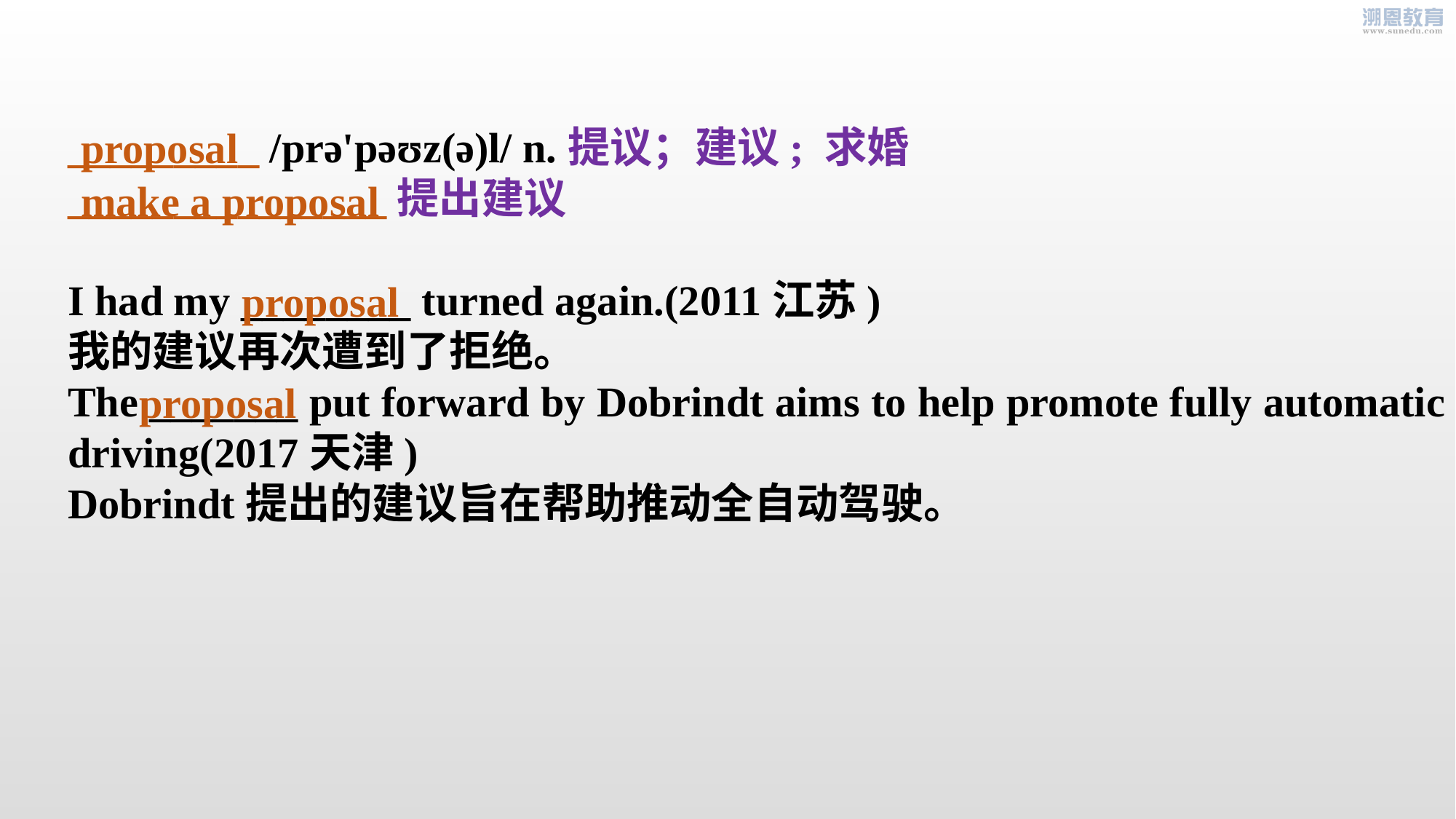

_________ /prə'pəʊz(ə)l/ n.提议；建议; 求婚
_______________提出建议

I had my ________ turned again.(2011江苏)
我的建议再次遭到了拒绝。
The _______ put forward by Dobrindt aims to help promote fully automatic driving(2017天津)
Dobrindt提出的建议旨在帮助推动全自动驾驶。

proposal
make a proposal
proposal
proposal